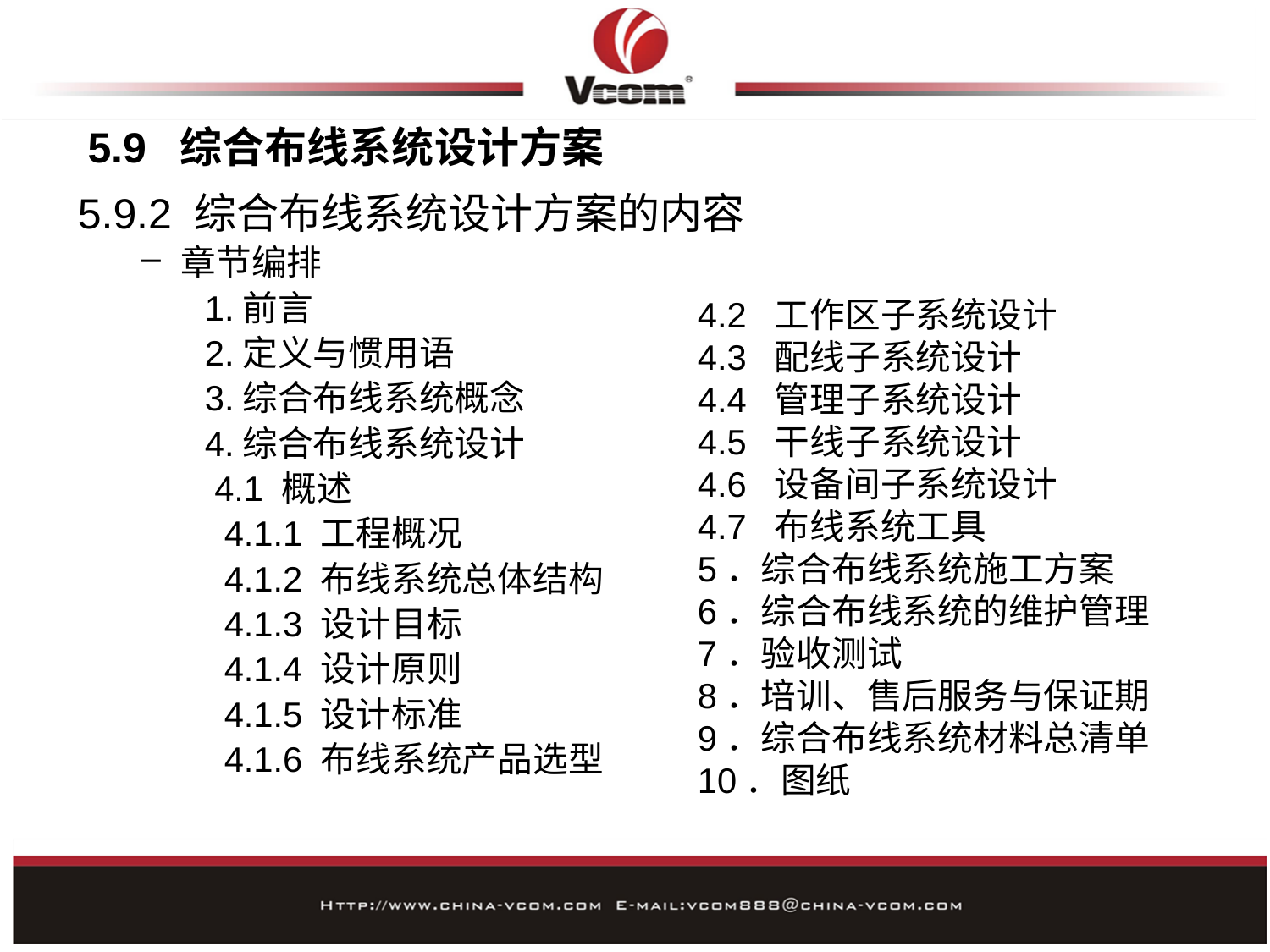

# 5.9  综合布线系统设计方案
5.9.2 综合布线系统设计方案的内容
章节编排
1.前言
2.定义与惯用语
3.综合布线系统概念
4.综合布线系统设计
 4.1 概述
  4.1.1 工程概况
  4.1.2 布线系统总体结构
  4.1.3 设计目标
  4.1.4 设计原则
  4.1.5 设计标准
  4.1.6 布线系统产品选型
4.2  工作区子系统设计
4.3  配线子系统设计
4.4  管理子系统设计
4.5  干线子系统设计
4.6  设备间子系统设计
4.7  布线系统工具
5．综合布线系统施工方案
6．综合布线系统的维护管理
7．验收测试
8．培训、售后服务与保证期
9．综合布线系统材料总清单
10．图纸